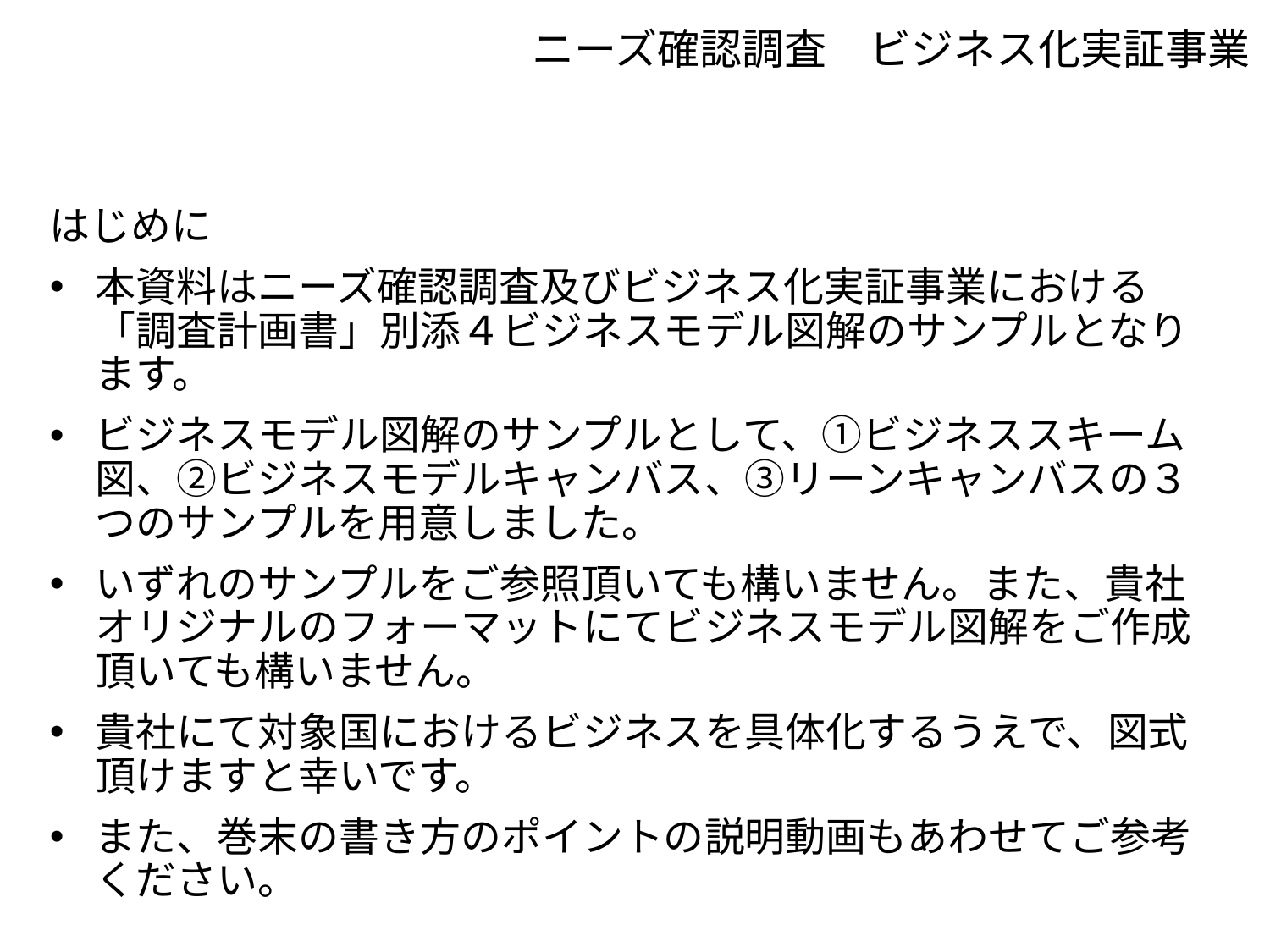

ニーズ確認調査　ビジネス化実証事業
はじめに
本資料はニーズ確認調査及びビジネス化実証事業における「調査計画書」別添４ビジネスモデル図解のサンプルとなります。
ビジネスモデル図解のサンプルとして、①ビジネススキーム図、②ビジネスモデルキャンバス、③リーンキャンバスの３つのサンプルを用意しました。
いずれのサンプルをご参照頂いても構いません。また、貴社オリジナルのフォーマットにてビジネスモデル図解をご作成頂いても構いません。
貴社にて対象国におけるビジネスを具体化するうえで、図式頂けますと幸いです。
また、巻末の書き方のポイントの説明動画もあわせてご参考ください。